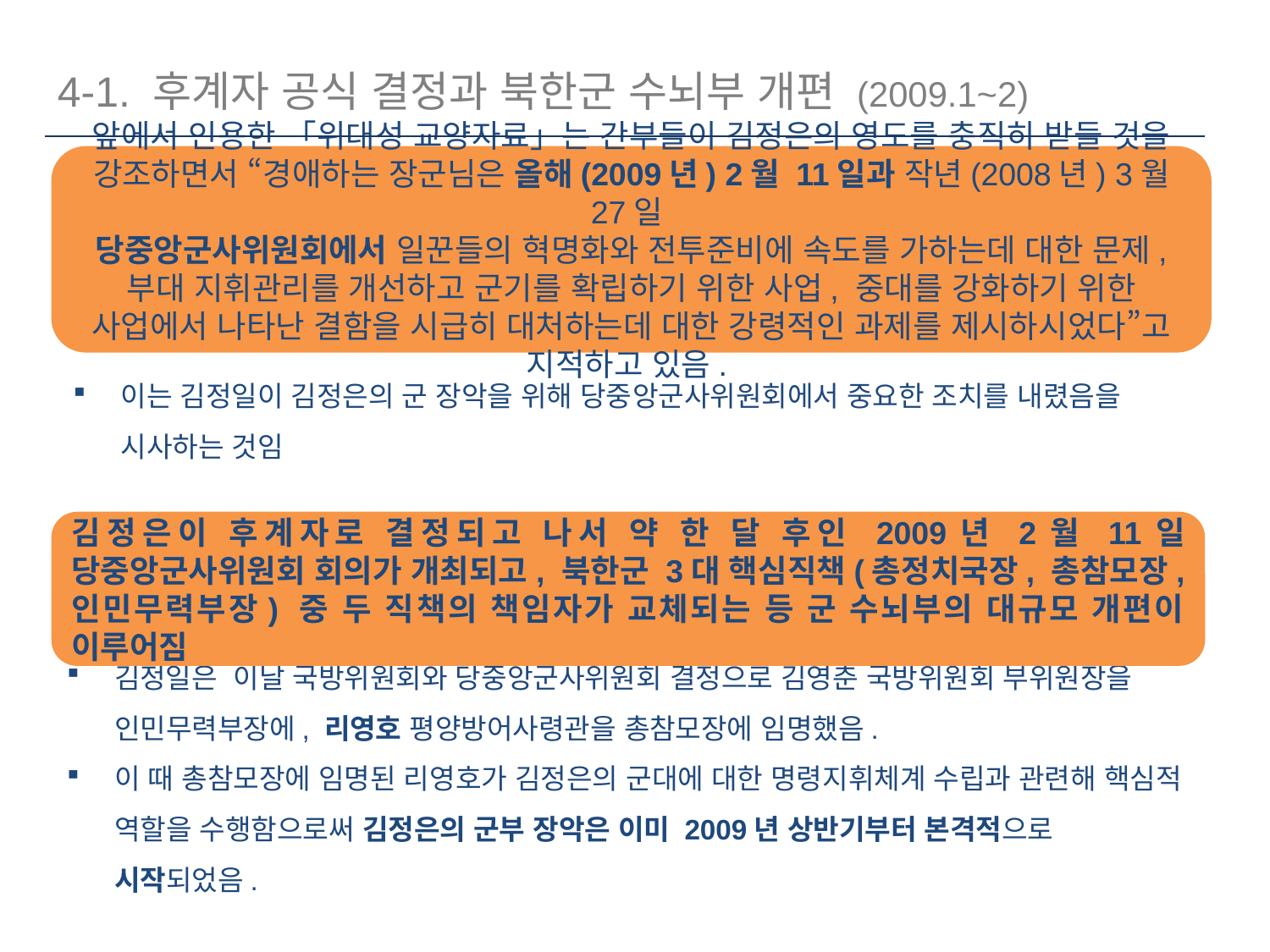

4-1. 후계자 공식 결정과 북한군 수뇌부 개편 (2009.1~2)
앞에서 인용한 「위대성 교양자료」는 간부들이 김정은의 영도를 충직히 받들 것을 강조하면서 “경애하는 장군님은 올해(2009년) 2월 11일과 작년(2008년) 3월 27일
당중앙군사위원회에서 일꾼들의 혁명화와 전투준비에 속도를 가하는데 대한 문제, 부대 지휘관리를 개선하고 군기를 확립하기 위한 사업, 중대를 강화하기 위한 사업에서 나타난 결함을 시급히 대처하는데 대한 강령적인 과제를 제시하시었다”고 지적하고 있음.
이는 김정일이 김정은의 군 장악을 위해 당중앙군사위원회에서 중요한 조치를 내렸음을 시사하는 것임
김정은이 후계자로 결정되고 나서 약 한 달 후인 2009년 2월 11일 당중앙군사위원회 회의가 개최되고, 북한군 3대 핵심직책(총정치국장, 총참모장, 인민무력부장) 중 두 직책의 책임자가 교체되는 등 군 수뇌부의 대규모 개편이 이루어짐
김정일은  이날 국방위원회와 당중앙군사위원회 결정으로 김영춘 국방위원회 부위원장을 인민무력부장에, 리영호 평양방어사령관을 총참모장에 임명했음.
이 때 총참모장에 임명된 리영호가 김정은의 군대에 대한 명령지휘체계 수립과 관련해 핵심적 역할을 수행함으로써 김정은의 군부 장악은 이미 2009년 상반기부터 본격적으로 시작되었음.